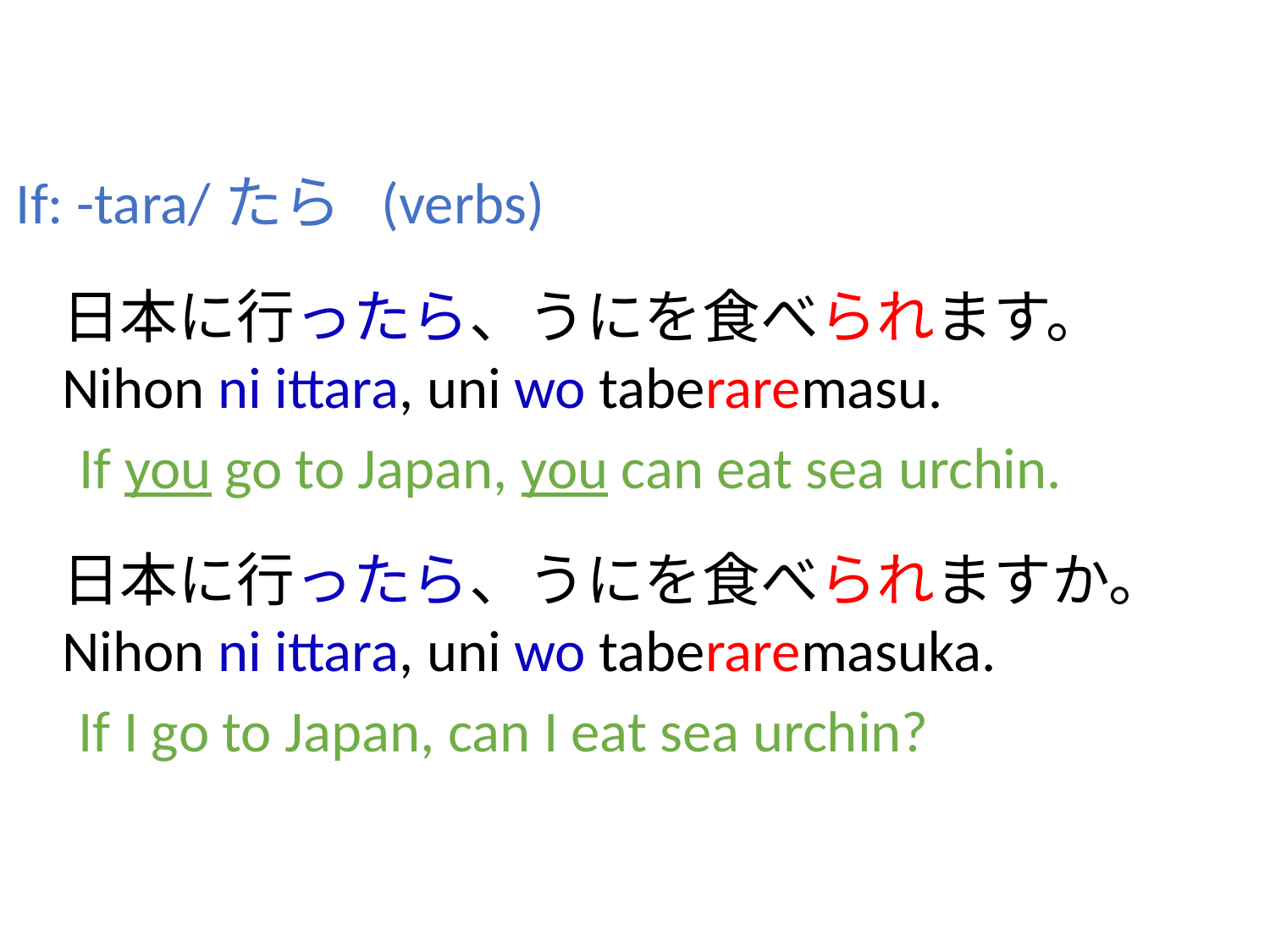

If: -tara/たら  (verbs)
日本に行ったら、うにを食べられます。
Nihon ni ittara, uni wo taberaremasu.
If you go to Japan, you can eat sea urchin.
日本に行ったら、うにを食べられますか。
Nihon ni ittara, uni wo taberaremasuka.
If I go to Japan, can I eat sea urchin?